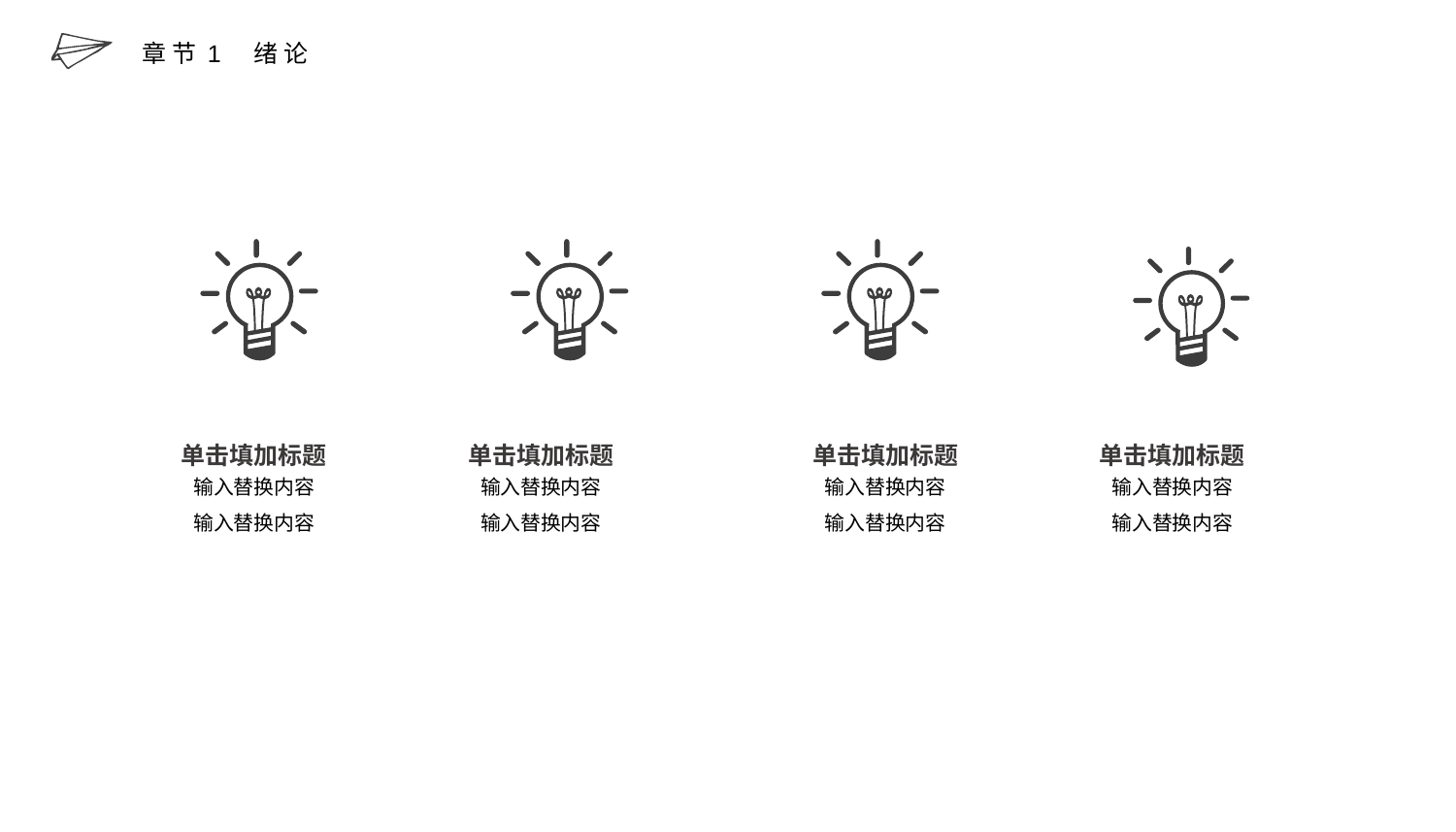

章 节 1    绪 论

单击填加标题
单击填加标题
单击填加标题
单击填加标题
输入替换内容
输入替换内容
输入替换内容
输入替换内容
输入替换内容
输入替换内容
输入替换内容
输入替换内容